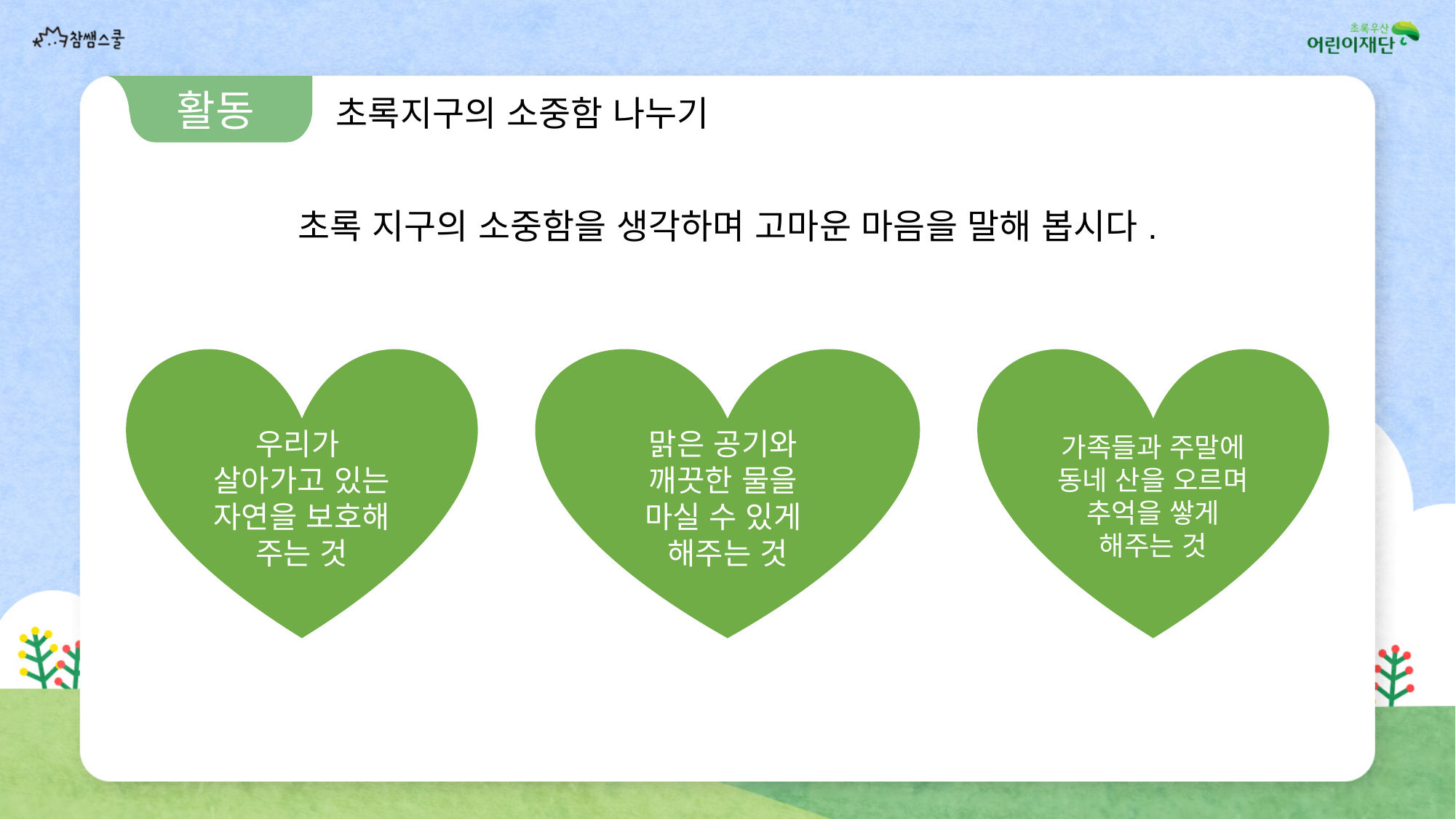

활동2
초록지구의 소중함 나누기
초록 지구의 소중함을 생각하며 고마운 마음을 말해 봅시다.

우리가
살아가고 있는 자연을 보호해 주는 것

맑은 공기와
깨끗한 물을
마실 수 있게
해주는 것

가족들과 주말에 동네 산을 오르며 추억을 쌓게 해주는 것